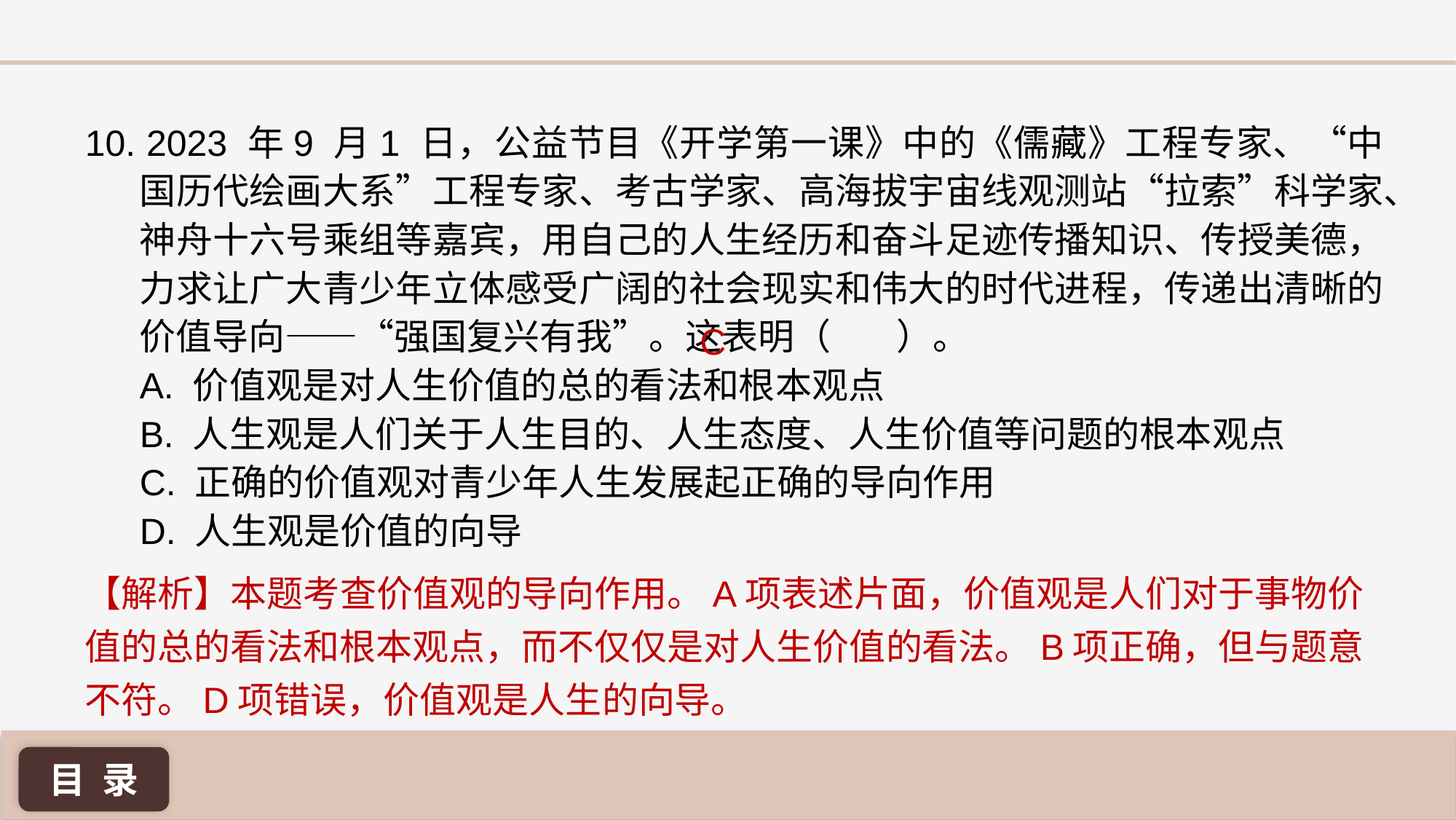

10. 2023 年9 月1 日，公益节目《开学第一课》中的《儒藏》工程专家、“中国历代绘画大系”工程专家、考古学家、高海拔宇宙线观测站“拉索”科学家、神舟十六号乘组等嘉宾，用自己的人生经历和奋斗足迹传播知识、传授美德，力求让广大青少年立体感受广阔的社会现实和伟大的时代进程，传递出清晰的价值导向——“强国复兴有我”。这表明（        ）。
A. 价值观是对人生价值的总的看法和根本观点
B. 人生观是人们关于人生目的、人生态度、人生价值等问题的根本观点
C. 正确的价值观对青少年人生发展起正确的导向作用
D. 人生观是价值的向导
C
【解析】本题考查价值观的导向作用。A项表述片面，价值观是人们对于事物价值的总的看法和根本观点，而不仅仅是对人生价值的看法。B项正确，但与题意不符。D项错误，价值观是人生的向导。